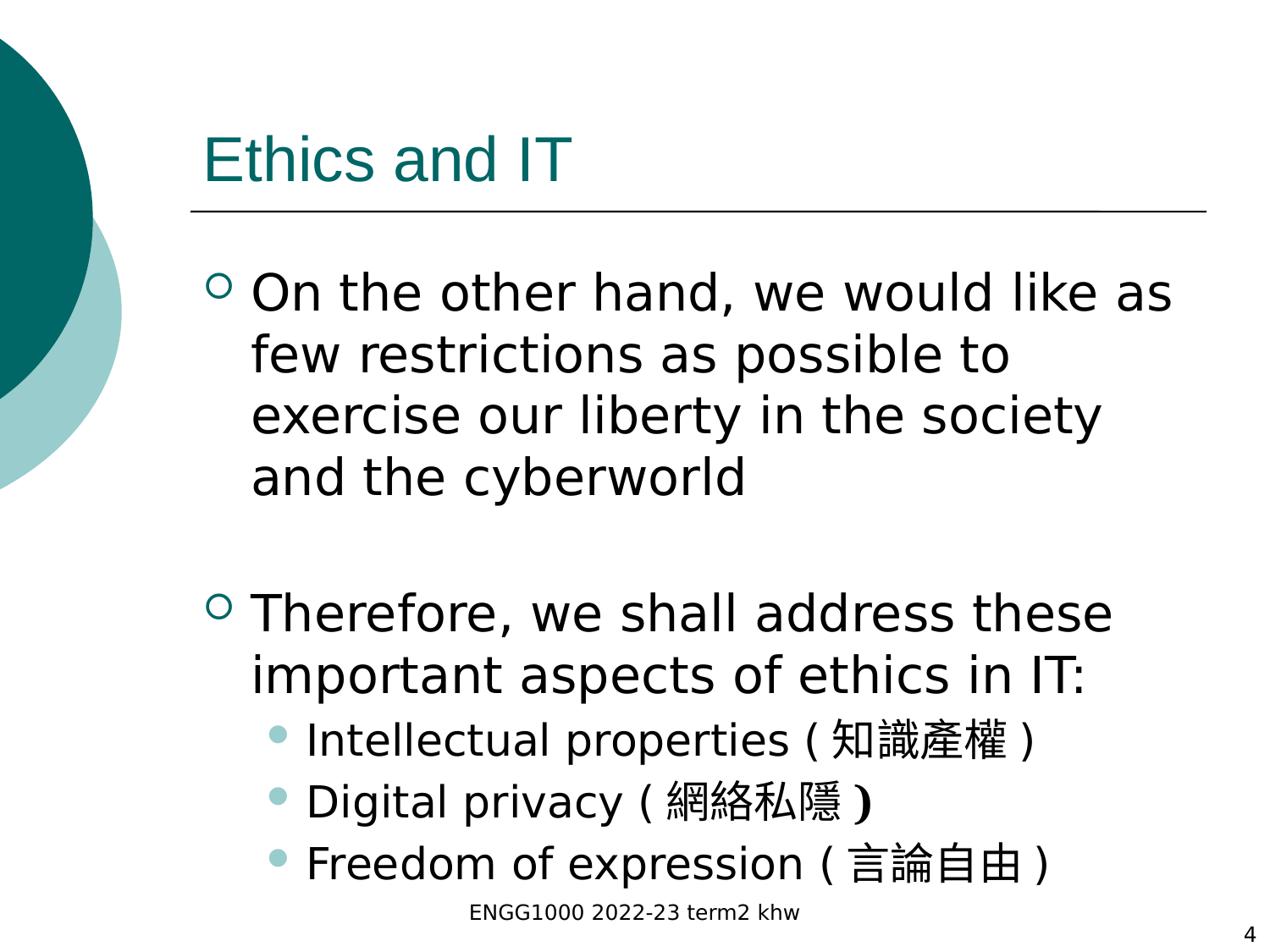

# Ethics and IT
On the other hand, we would like as few restrictions as possible to exercise our liberty in the society and the cyberworld

Therefore, we shall address these important aspects of ethics in IT:
Intellectual properties (知識產權)
Digital privacy (網絡私隱)
Freedom of expression (言論自由)
ENGG1000 2022-23 term2 khw
4